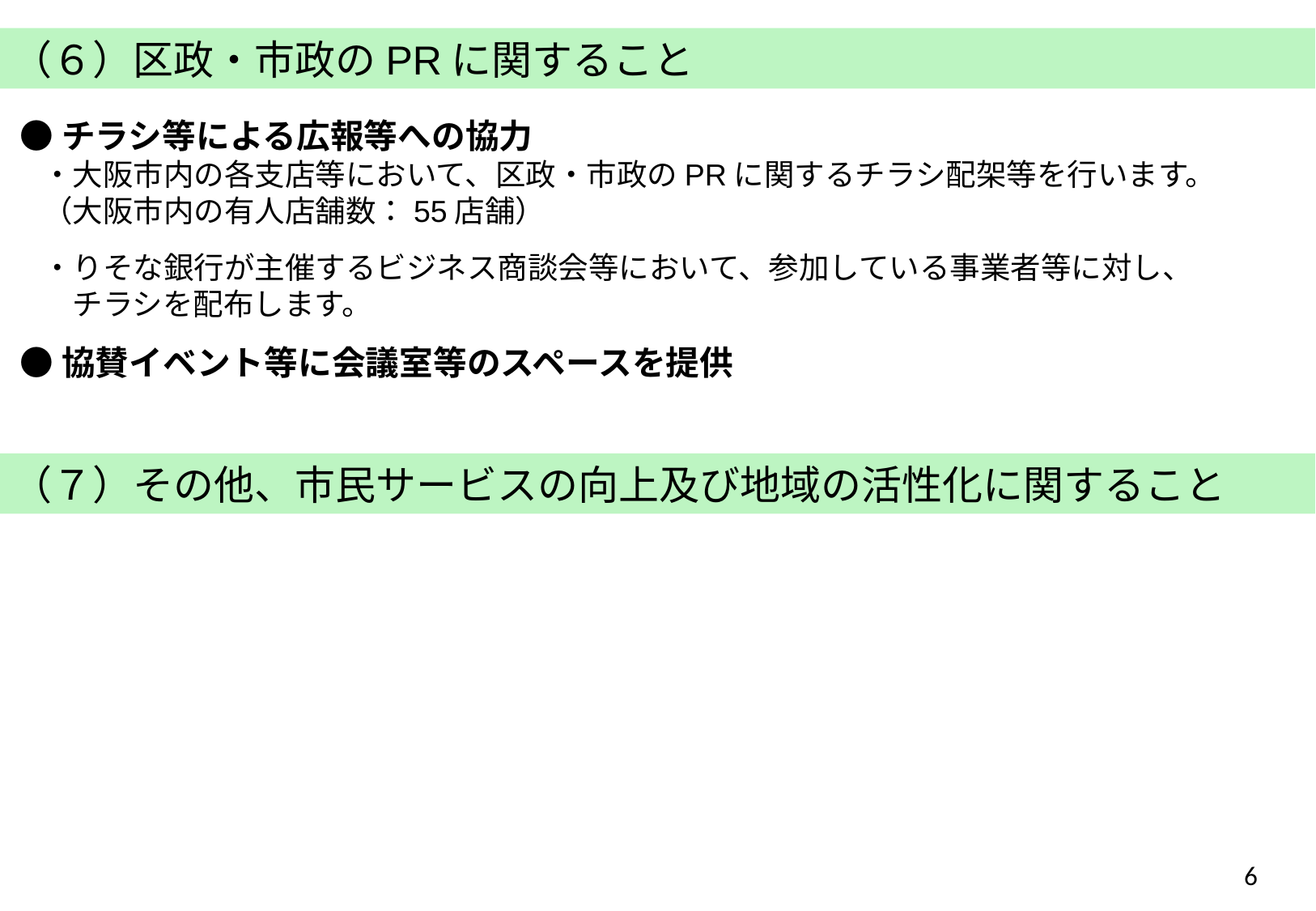

（６）区政・市政のPRに関すること

 ●チラシ等による広報等への協力
　・大阪市内の各支店等において、区政・市政のPRに関するチラシ配架等を行います。
　（大阪市内の有人店舗数：55店舗）

　・りそな銀行が主催するビジネス商談会等において、参加している事業者等に対し、
　　チラシを配布します。

 ●協賛イベント等に会議室等のスペースを提供
（７）その他、市民サービスの向上及び地域の活性化に関すること
6